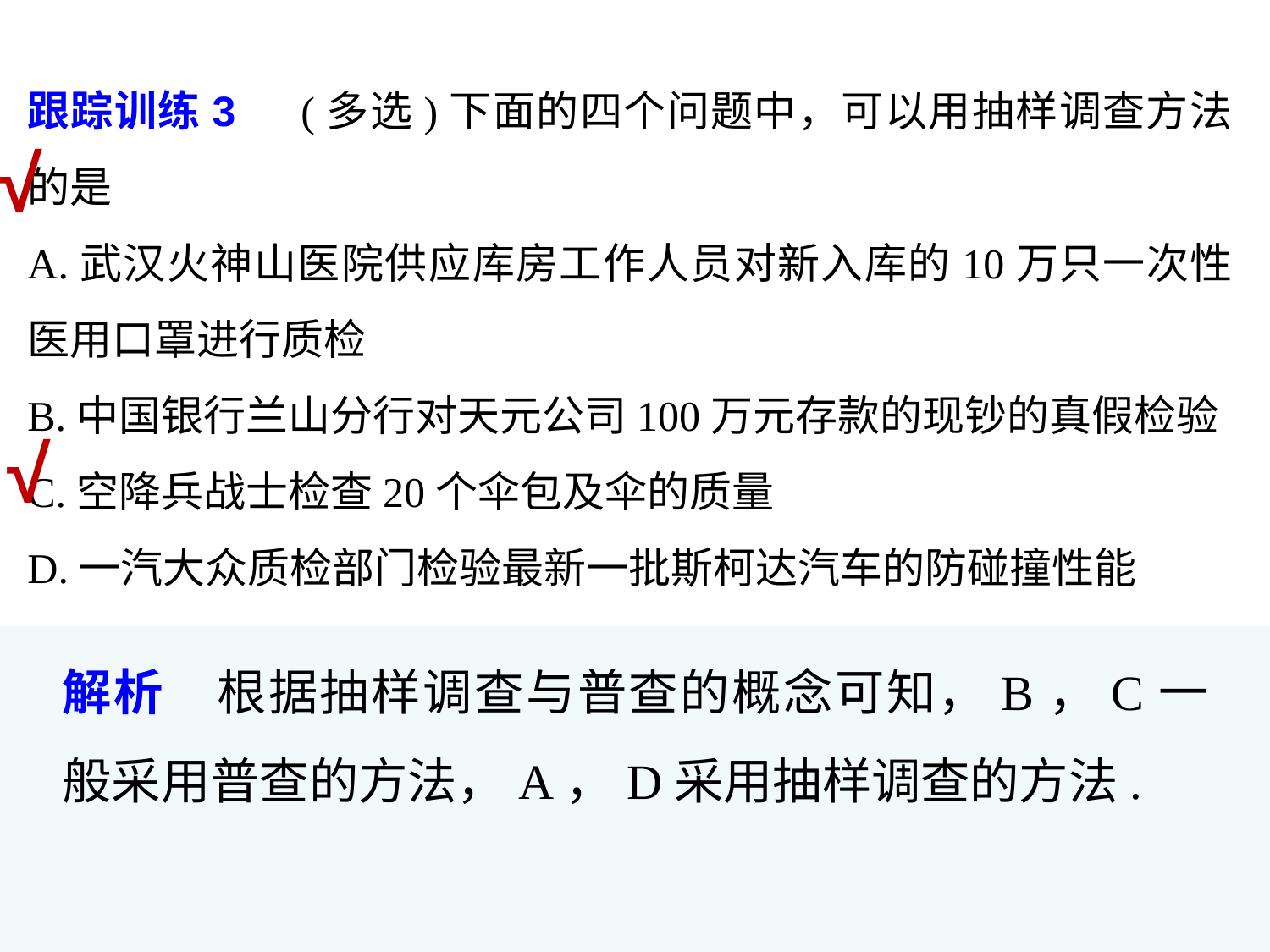

跟踪训练3　(多选)下面的四个问题中，可以用抽样调查方法的是
A.武汉火神山医院供应库房工作人员对新入库的10万只一次性医用口罩进行质检
B.中国银行兰山分行对天元公司100万元存款的现钞的真假检验
C.空降兵战士检查20个伞包及伞的质量
D.一汽大众质检部门检验最新一批斯柯达汽车的防碰撞性能
√
√
解析　根据抽样调查与普查的概念可知，B，C一般采用普查的方法，A，D采用抽样调查的方法.